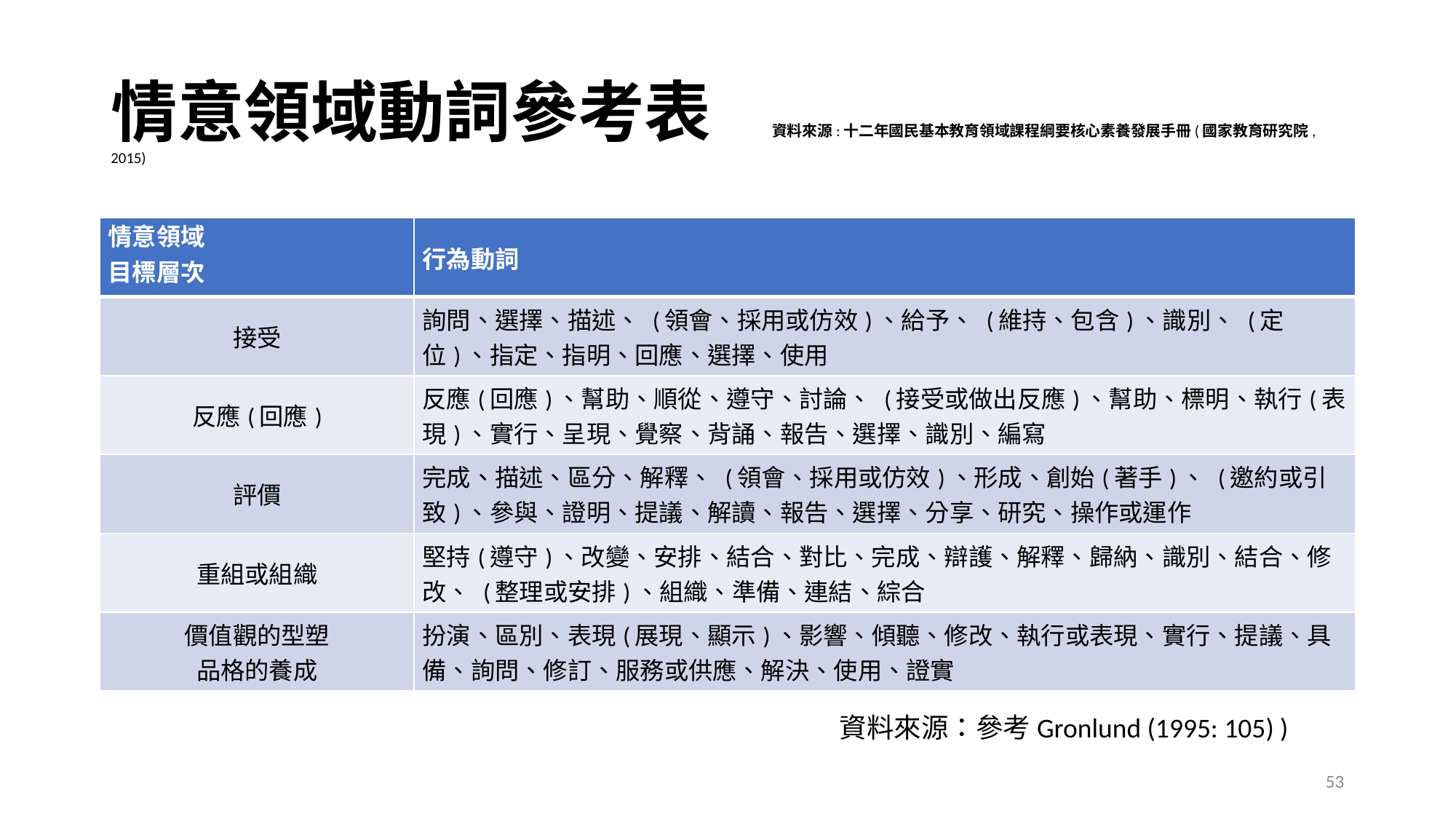

# 情意領域動詞參考表    資料來源:十二年國民基本教育領域課程綱要核心素養發展手冊(國家教育研究院, 2015)
| 情意領域 目標層次 | 行為動詞 |
| --- | --- |
| 接受 | 詢問、選擇、描述、 (領會、採用或仿效)、給予、 (維持、包含)、識別、 (定位)、指定、指明、回應、選擇、使用 |
| 反應(回應) | 反應(回應)、幫助、順從、遵守、討論、 (接受或做出反應)、幫助、標明、執行(表現)、實行、呈現、覺察、背誦、報告、選擇、識別、編寫 |
| 評價 | 完成、描述、區分、解釋、 (領會、採用或仿效)、形成、創始(著手)、 (邀約或引致)、參與、證明、提議、解讀、報告、選擇、分享、研究、操作或運作 |
| 重組或組織 | 堅持(遵守)、改變、安排、結合、對比、完成、辯護、解釋、歸納、識別、結合、修改、 (整理或安排)、組織、準備、連結、綜合 |
| 價值觀的型塑 品格的養成 | 扮演、區別、表現(展現、顯示)、影響、傾聽、修改、執行或表現、實行、提議、具備、詢問、修訂、服務或供應、解決、使用、證實 |
資料來源：參考Gronlund (1995: 105) )
53